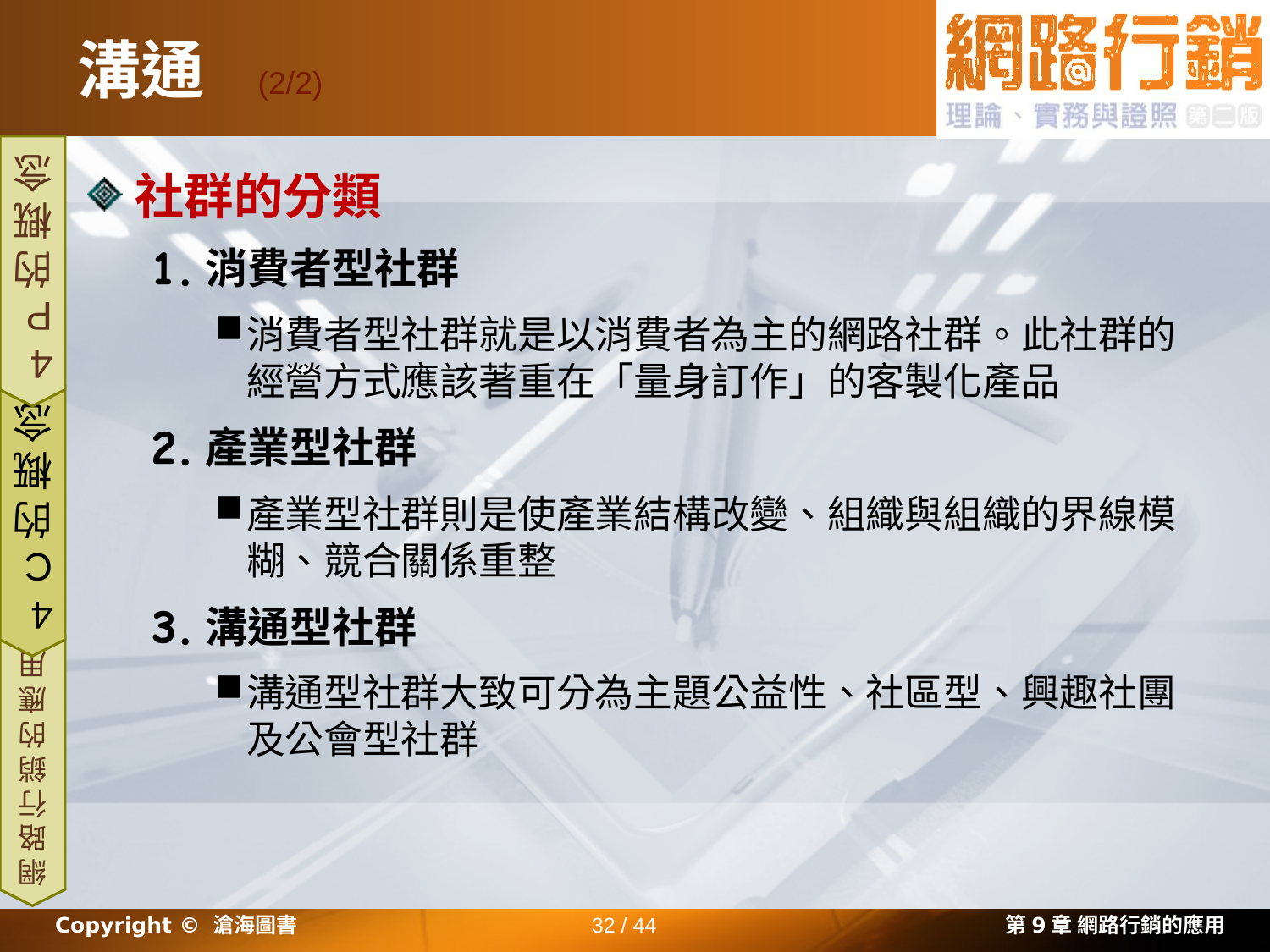

# 溝通
(2/2)
社群的分類
1.消費者型社群
消費者型社群就是以消費者為主的網路社群。此社群的經營方式應該著重在「量身訂作」的客製化產品
2.產業型社群
產業型社群則是使產業結構改變、組織與組織的界線模糊、競合關係重整
3.溝通型社群
溝通型社群大致可分為主題公益性、社區型、興趣社團及公會型社群

4P 的概念
4C 的概念
網路行銷的應用
Copyright © 滄海圖書
32 / 44
第9章 網路行銷的應用